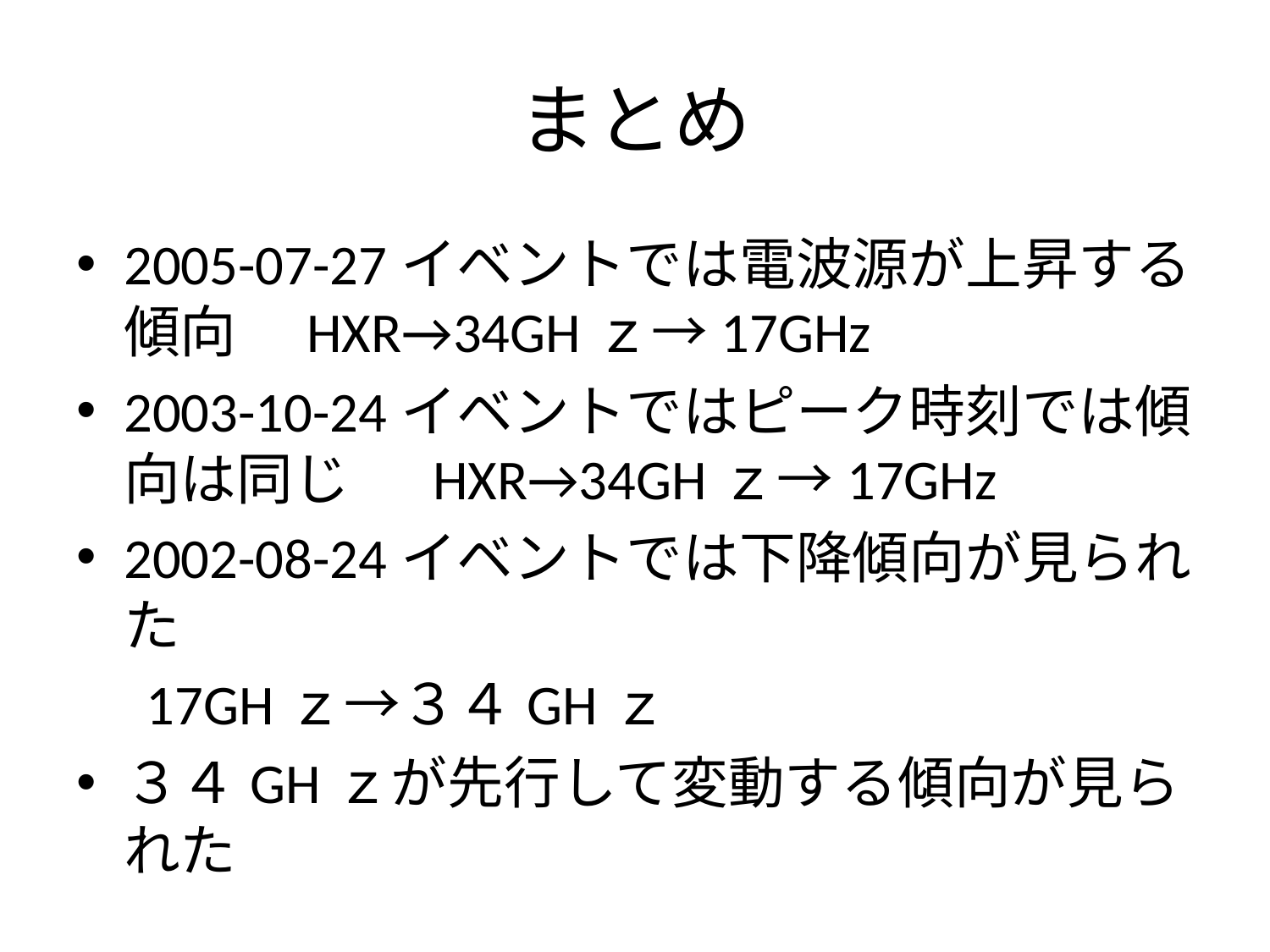

# まとめ
2005-07-27イベントでは電波源が上昇する傾向　HXR→34GHｚ→17GHz
2003-10-24イベントではピーク時刻では傾向は同じ　 HXR→34GHｚ→17GHz
2002-08-24イベントでは下降傾向が見られた
　17GHｚ→３４GHｚ
３４GHｚが先行して変動する傾向が見られた